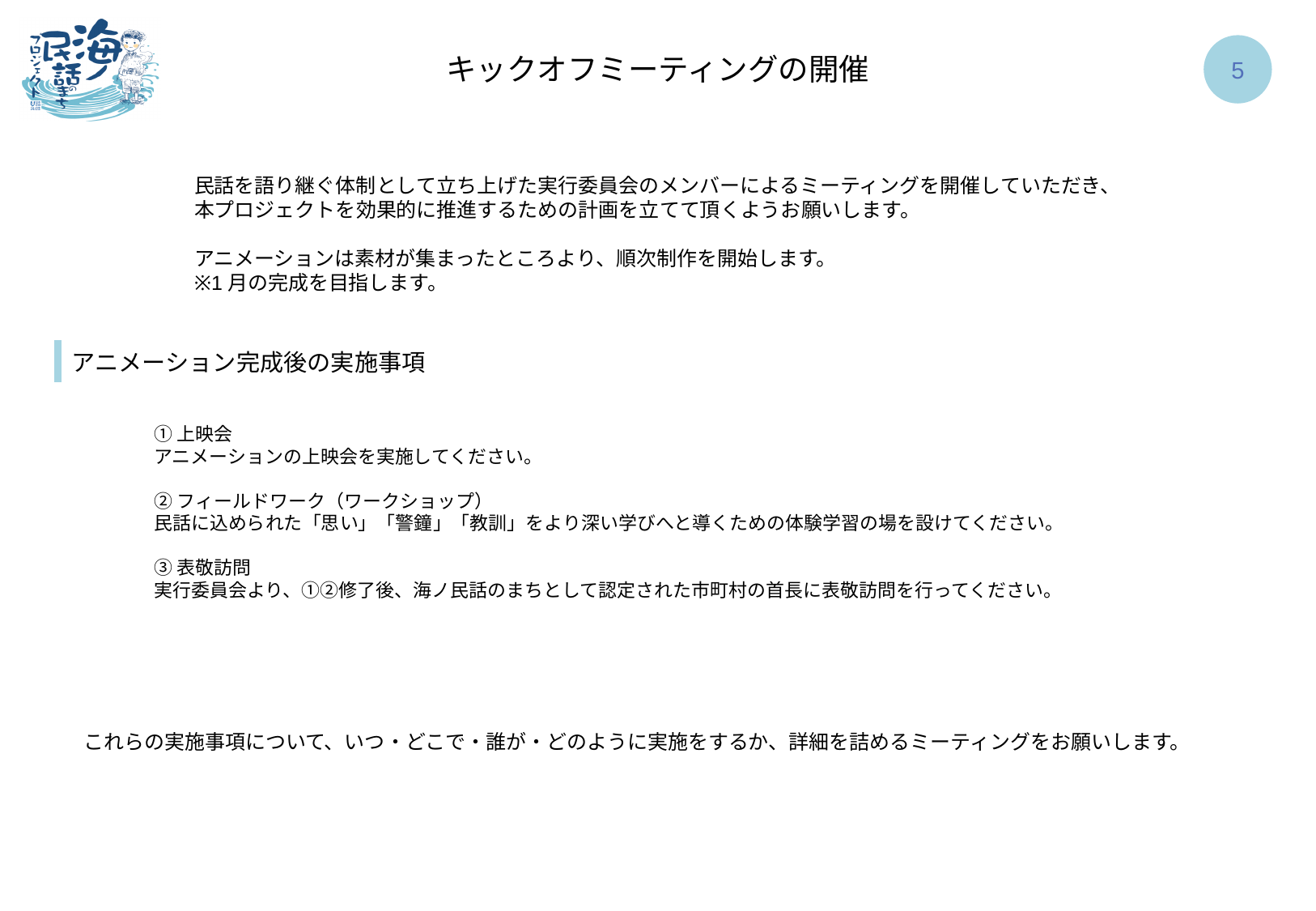

キックオフミーティングの開催
5
民話を語り継ぐ体制として立ち上げた実行委員会のメンバーによるミーティングを開催していただき、
本プロジェクトを効果的に推進するための計画を立てて頂くようお願いします。

アニメーションは素材が集まったところより、順次制作を開始します。
※1月の完成を目指します。
アニメーション完成後の実施事項
①上映会
アニメーションの上映会を実施してください。

②フィールドワーク（ワークショップ）
民話に込められた「思い」「警鐘」「教訓」をより深い学びへと導くための体験学習の場を設けてください。

③表敬訪問
実行委員会より、①②修了後、海ノ民話のまちとして認定された市町村の首長に表敬訪問を行ってください。

これらの実施事項について、いつ・どこで・誰が・どのように実施をするか、詳細を詰めるミーティングをお願いします。